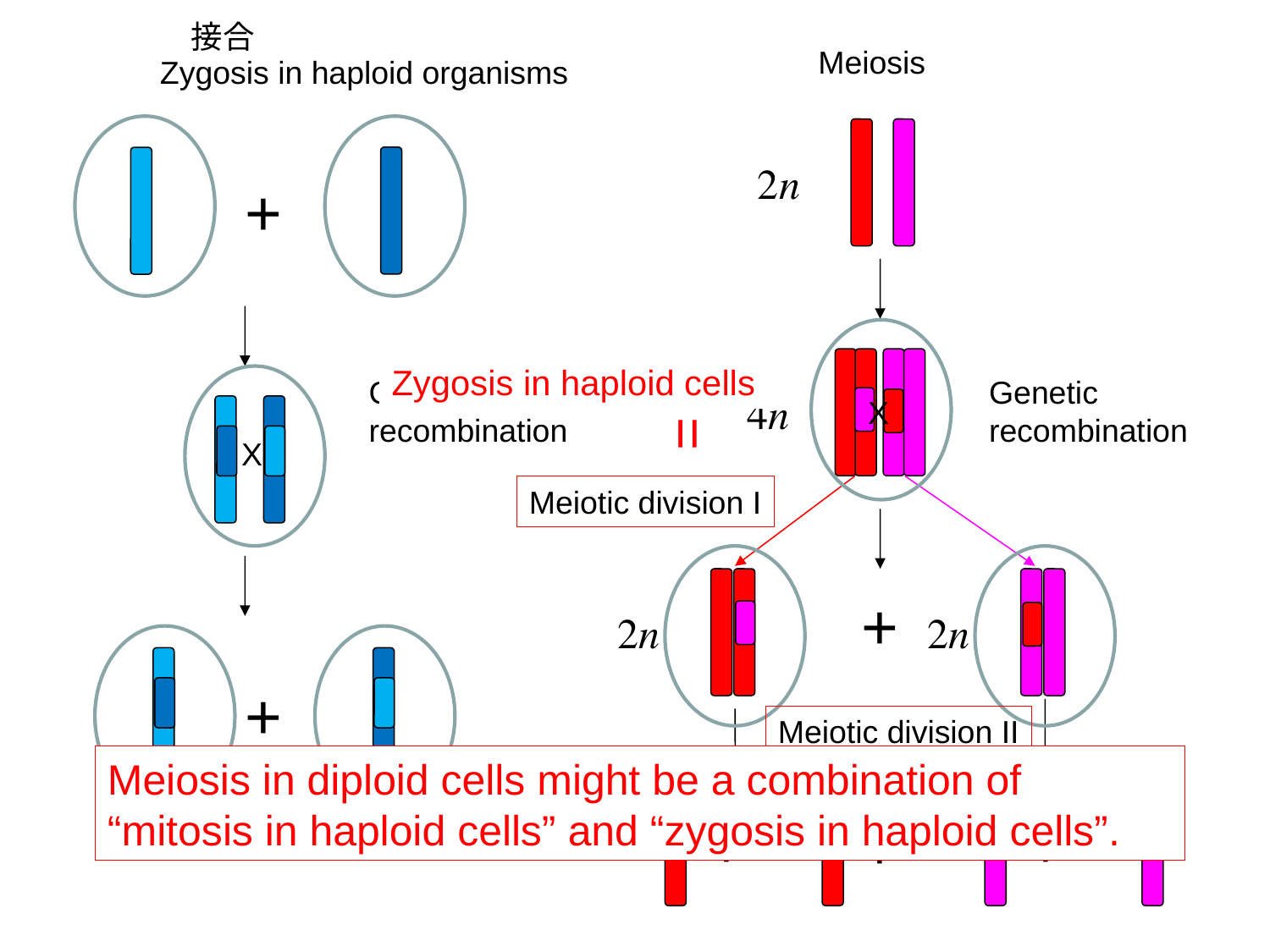

接合
Meiosis
Zygosis in haploid organisms

2n
+

Zygosis in haploid cells
=

Genetic
recombination
Genetic
recombination
4n
X

X
Meiotic division I

2n
+
2n

+

Meiotic division II

Meiosis in diploid cells might be a combination of “mitosis in haploid cells” and “zygosis in haploid cells”.

n

n
+
+
+
n
n